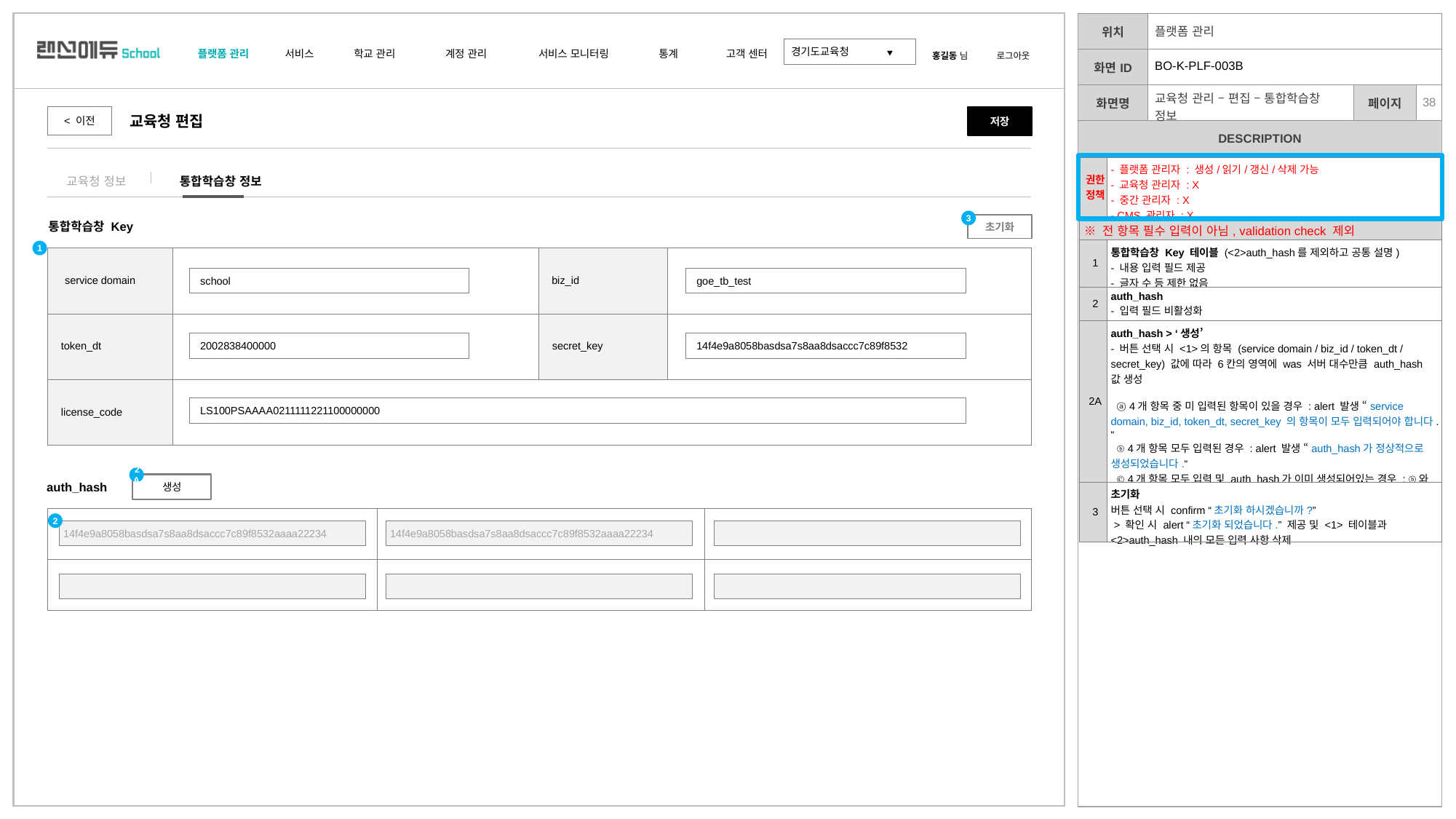

|  | 플랫폼 관리 |  |  |
| --- | --- | --- | --- |
|  | BO-K-PLF-003B |  |  |
|  | 교육청 관리 – 편집 – 통합학습창 정보 |  |  |
< 이전
저장
교육청 편집

| 권한 정책 | - 플랫폼 관리자 : 생성/읽기/갱신/삭제 가능 - 교육청 관리자 : X - 중간 관리자 : X - CMS 관리자 : X |
| --- | --- |
| ※ 전 항목 필수 입력이 아님, validation check 제외 |  |
| 1 | 통합학습창 Key 테이블 (<2>auth\_hash를 제외하고 공통 설명) - 내용 입력 필드 제공 - 글자 수 등 제한 없음 |
| 2 | auth\_hash - 입력 필드 비활성화 |
| 2A | auth\_hash > ‘생성’ - 버튼 선택 시 <1>의 항목 (service domain / biz\_id / token\_dt / secret\_key) 값에 따라 6칸의 영역에 was 서버 대수만큼 auth\_hash 값 생성 ⓐ 4개 항목 중 미 입력된 항목이 있을 경우 : alert 발생 “service domain, biz\_id, token\_dt, secret\_key 의 항목이 모두 입력되어야 합니다.“ ⓑ 4개 항목 모두 입력된 경우 : alert 발생 “auth\_hash가 정상적으로 생성되었습니다.“ Ⓒ 4개 항목 모두 입력 및 auth\_hash가 이미 생성되어있는 경우 : ⓑ와 동일 |
| 3 | 초기화 버튼 선택 시 confirm “초기화 하시겠습니까?” > 확인 시 alert “초기화 되었습니다.” 제공 및 <1> 테이블과 <2>auth\_hash 내의 모든 입력 사항 삭제 |
통합학습창 정보
교육청 정보
3
초기화
통합학습창 Key
1
| service domain |  | biz\_id |  |
| --- | --- | --- | --- |
| token\_dt |  | secret\_key |  |
| license\_code |  |  |  |
school
goe_tb_test
2002838400000
14f4e9a8058basdsa7s8aa8dsaccc7c89f8532
LS100PSAAAA0211111221100000000
2A
생성
auth_hash
|  |  |  |
| --- | --- | --- |
|  |  |  |
2
14f4e9a8058basdsa7s8aa8dsaccc7c89f8532aaaa22234
14f4e9a8058basdsa7s8aa8dsaccc7c89f8532aaaa22234